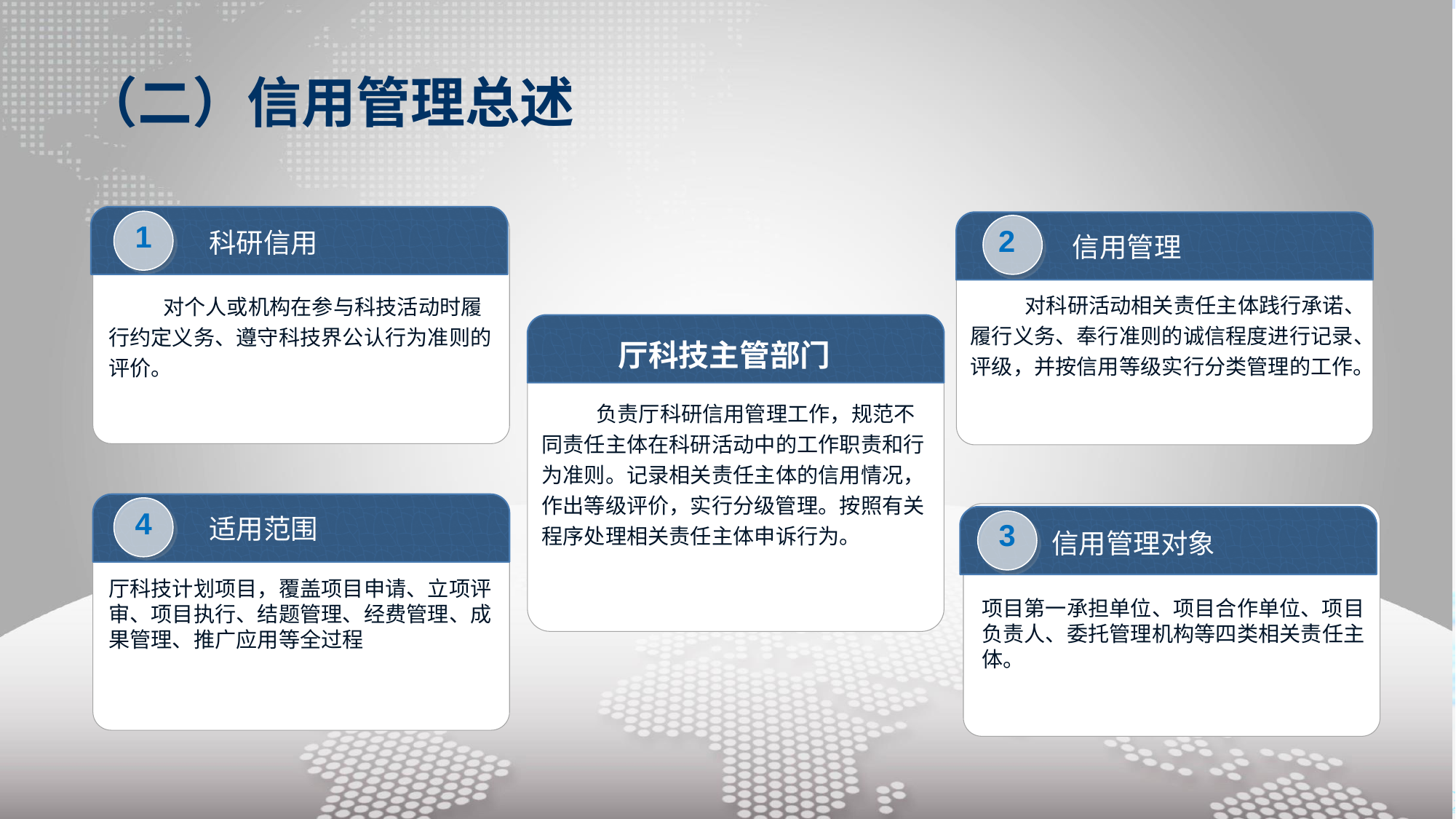

# （二）信用管理总述

1
科研信用
对个人或机构在参与科技活动时履行约定义务、遵守科技界公认行为准则的评价。

2
信用管理
对科研活动相关责任主体践行承诺、履行义务、奉行准则的诚信程度进行记录、评级，并按信用等级实行分类管理的工作。

厅科技主管部门
负责厅科研信用管理工作，规范不同责任主体在科研活动中的工作职责和行为准则。记录相关责任主体的信用情况，作出等级评价，实行分级管理。按照有关程序处理相关责任主体申诉行为。

4
适用范围
厅科技计划项目，覆盖项目申请、立项评审、项目执行、结题管理、经费管理、成果管理、推广应用等全过程

3

信用管理对象
项目第一承担单位、项目合作单位、项目负责人、委托管理机构等四类相关责任主体。